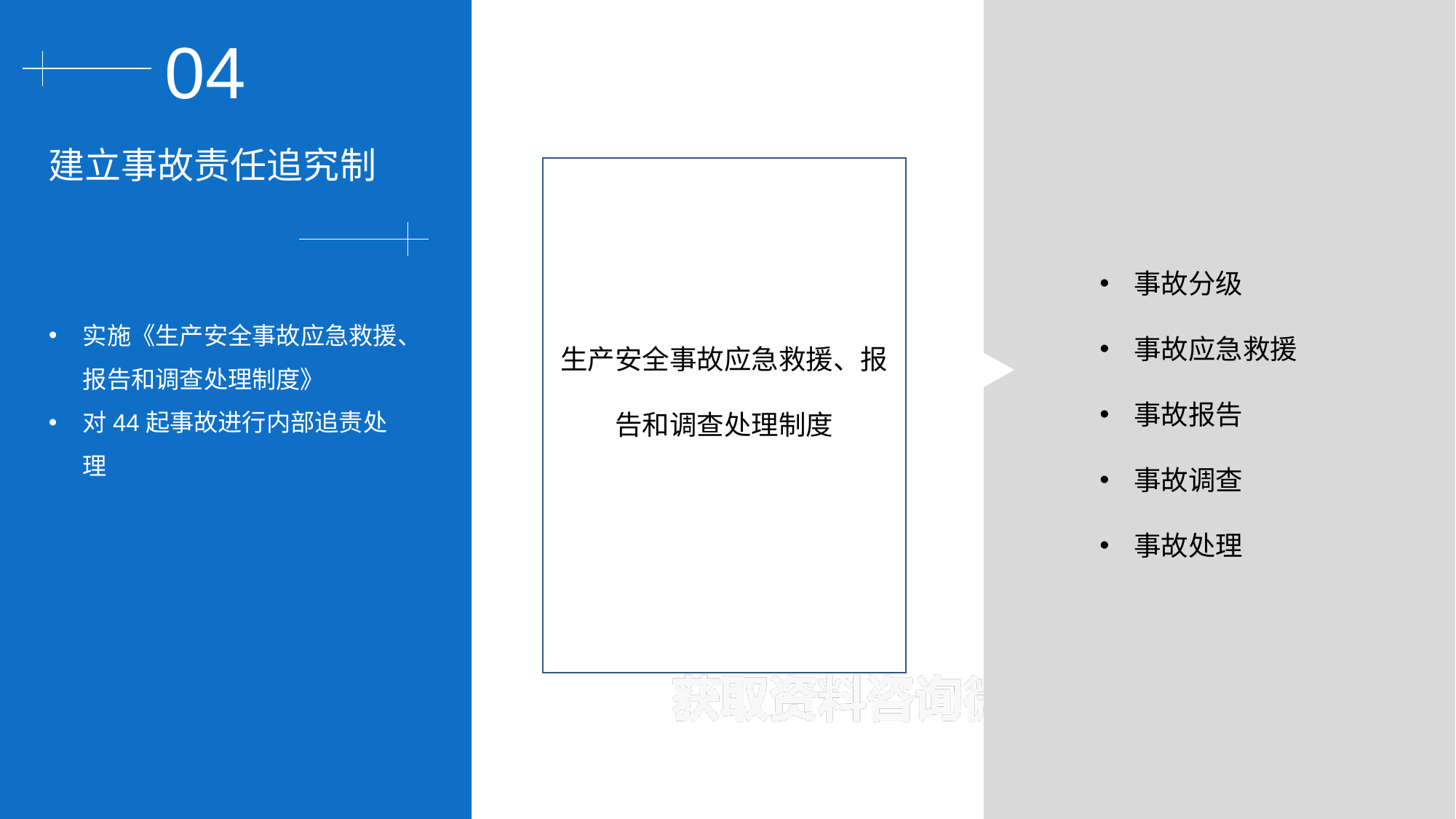

04
建立事故责任追究制

事故分级
事故应急救援
事故报告
事故调查
事故处理
实施《生产安全事故应急救援、报告和调查处理制度》
对44起事故进行内部追责处理
生产安全事故应急救援、报告和调查处理制度